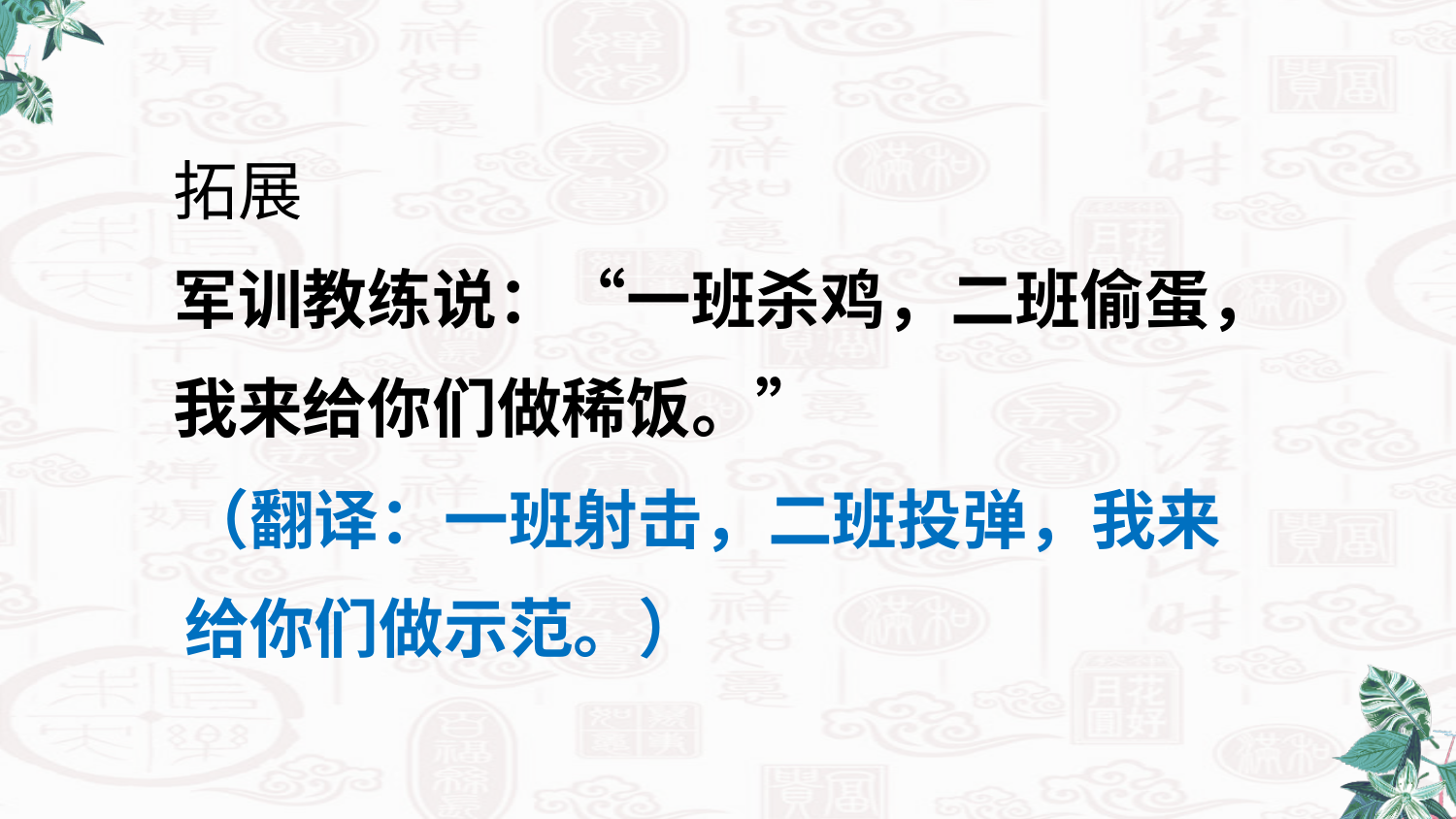

拓展
军训教练说：“一班杀鸡，二班偷蛋，我来给你们做稀饭。”
（翻译：一班射击，二班投弹，我来给你们做示范。）